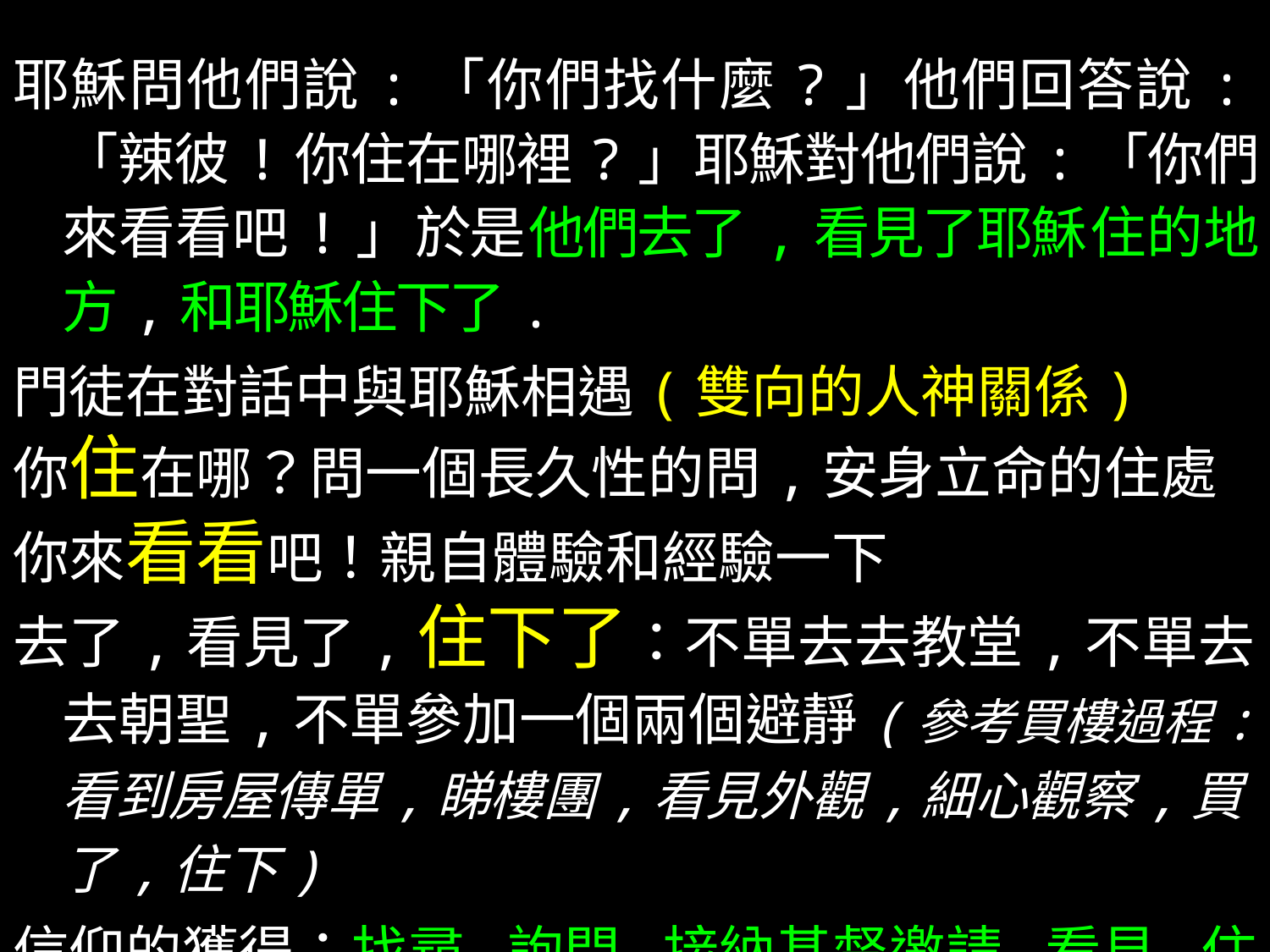

耶穌問他們說:「你們找什麼?」他們回答說:「辣彼!你住在哪裡?」耶穌對他們說:「你們來看看吧!」於是他們去了,看見了耶穌住的地方,和耶穌住下了.
門徒在對話中與耶穌相遇(雙向的人神關係)
你住在哪？問一個長久性的問,安身立命的住處
你來看看吧！親自體驗和經驗一下
去了,看見了,住下了：不單去去教堂,不單去去朝聖,不單參加一個兩個避靜(參考買樓過程:看到房屋傳單,睇樓團,看見外觀,細心觀察,買了,住下)
信仰的獲得：找尋,詢問,接納基督邀請,看見,住下